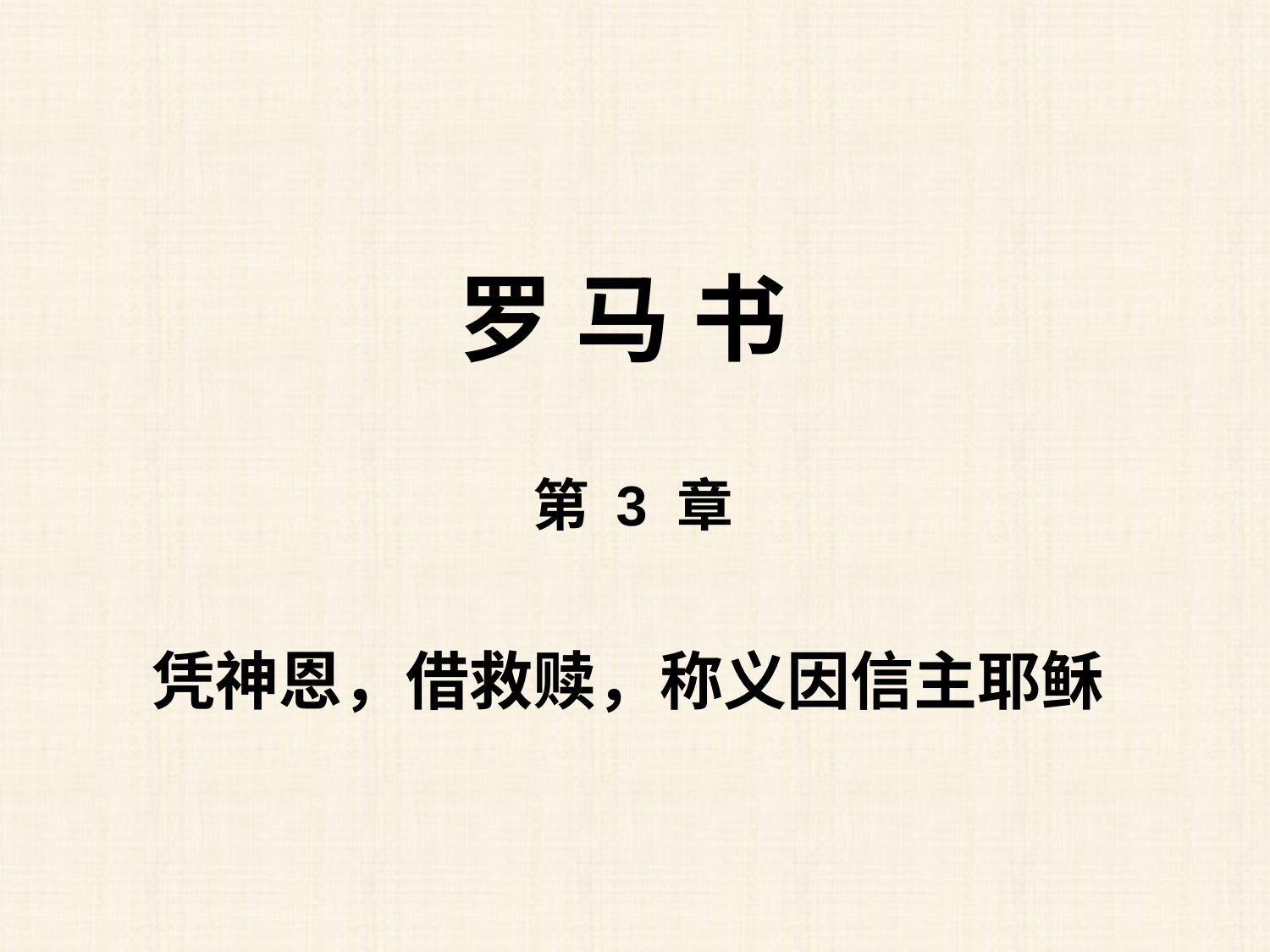

罗 马 书
第 3 章
凭神恩，借救赎，称义因信主耶稣